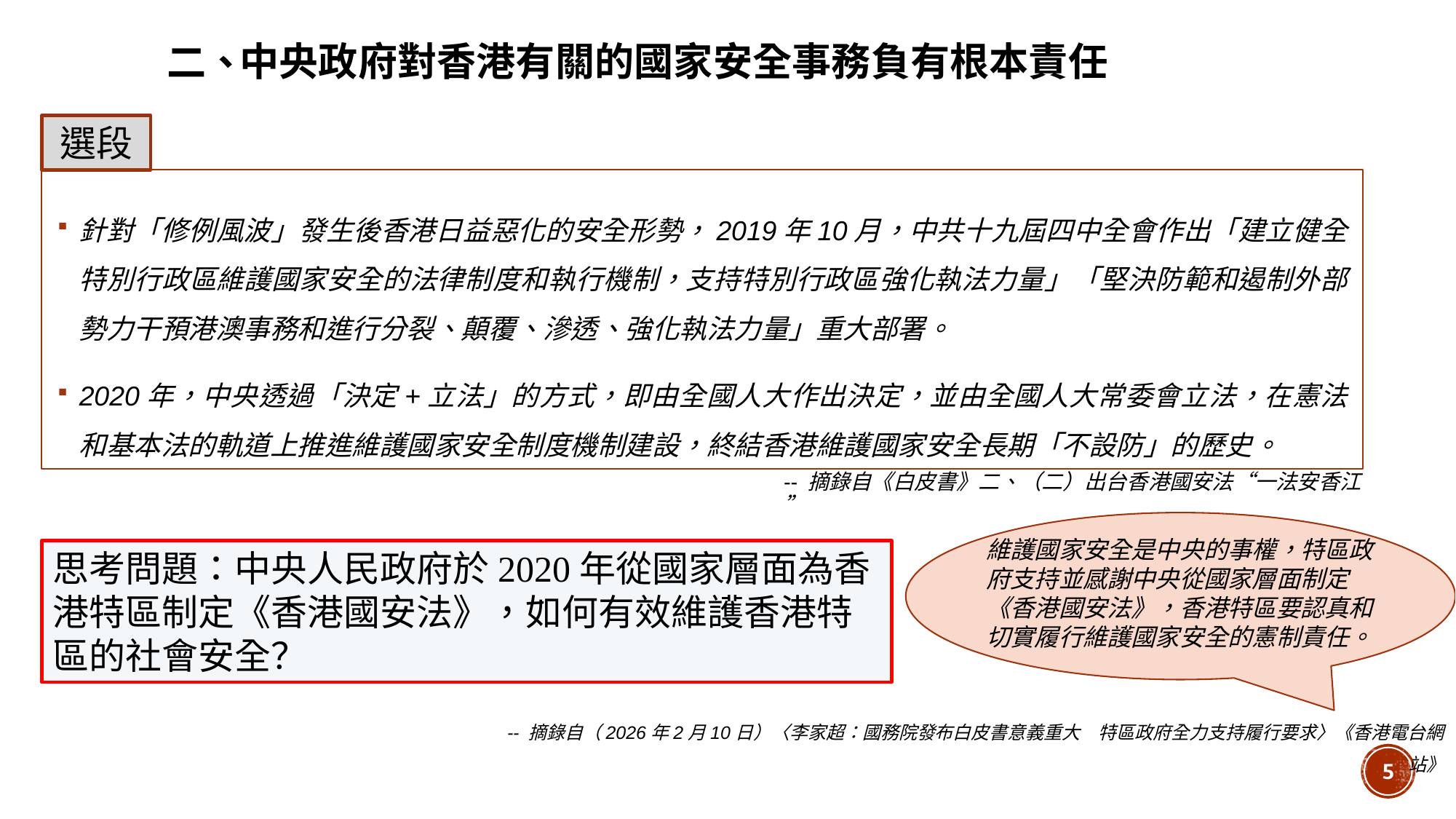

二、
中央政府對香港有關的國家安全事務負有根本責任
選段

針對「修例風波」發生後香港日益惡化的安全形勢，2019年10月，中共十九屆四中全會作出「建立健全特別行政區維護國家安全的法律制度和執行機制，支持特別行政區強化執法力量」「堅決防範和遏制外部勢力干預港澳事務和進行分裂、顛覆、滲透、強化執法力量」重大部署。
2020年，中央透過「決定+立法」的方式，即由全國人大作出決定，並由全國人大常委會立法，在憲法和基本法的軌道上推進維護國家安全制度機制建設，終結香港維護國家安全長期「不設防」的歷史。
-- 摘錄自《白皮書》二、（二）出台香港國安法“一法安香江”

維護國家安全是中央的事權，特區政府支持並感謝中央從國家層面制定《香港國安法》，香港特區要認真和切實履行維護國家安全的憲制責任。
思考問題：中央人民政府於2020年從國家層面為香港特區制定《香港國安法》，如何有效維護香港特區的社會安全？
-- 摘錄自（2026年2月10日）〈李家超：國務院發布白皮書意義重大　特區政府全力支持履行要求〉《香港電台網站》
5